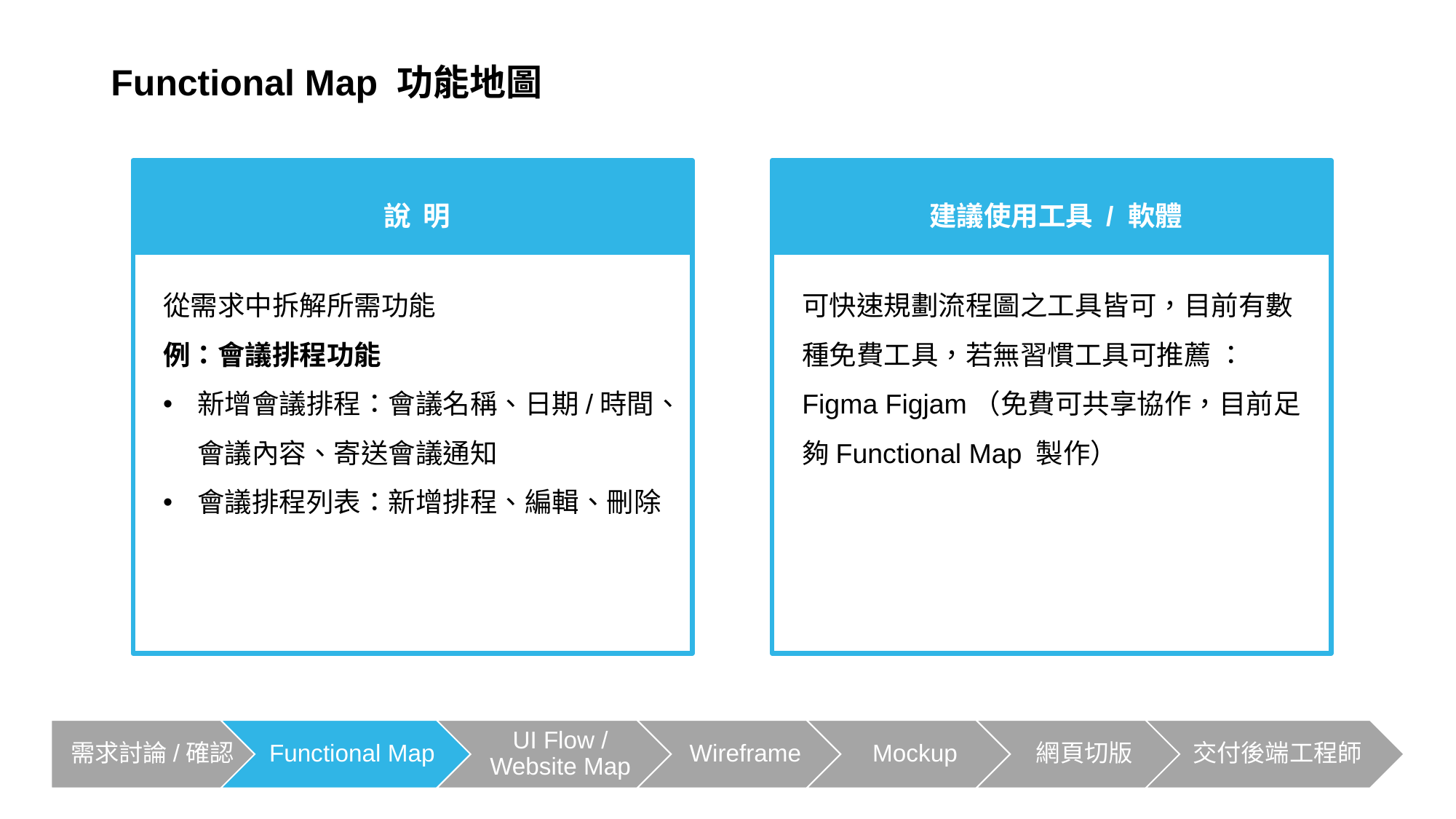

Functional Map 功能地圖
說  明
從需求中拆解所需功能
例：會議排程功能
新增會議排程：會議名稱、日期/時間、會議內容、寄送會議通知
會議排程列表：新增排程、編輯、刪除
建議使用工具 / 軟體
可快速規劃流程圖之工具皆可，目前有數種免費工具，若無習慣工具可推薦 ：
Figma Figjam（免費可共享協作，目前足夠Functional Map 製作）
需求討論/確認
Functional Map
UI Flow / Website Map
Wireframe
Mockup
網頁切版
交付後端工程師